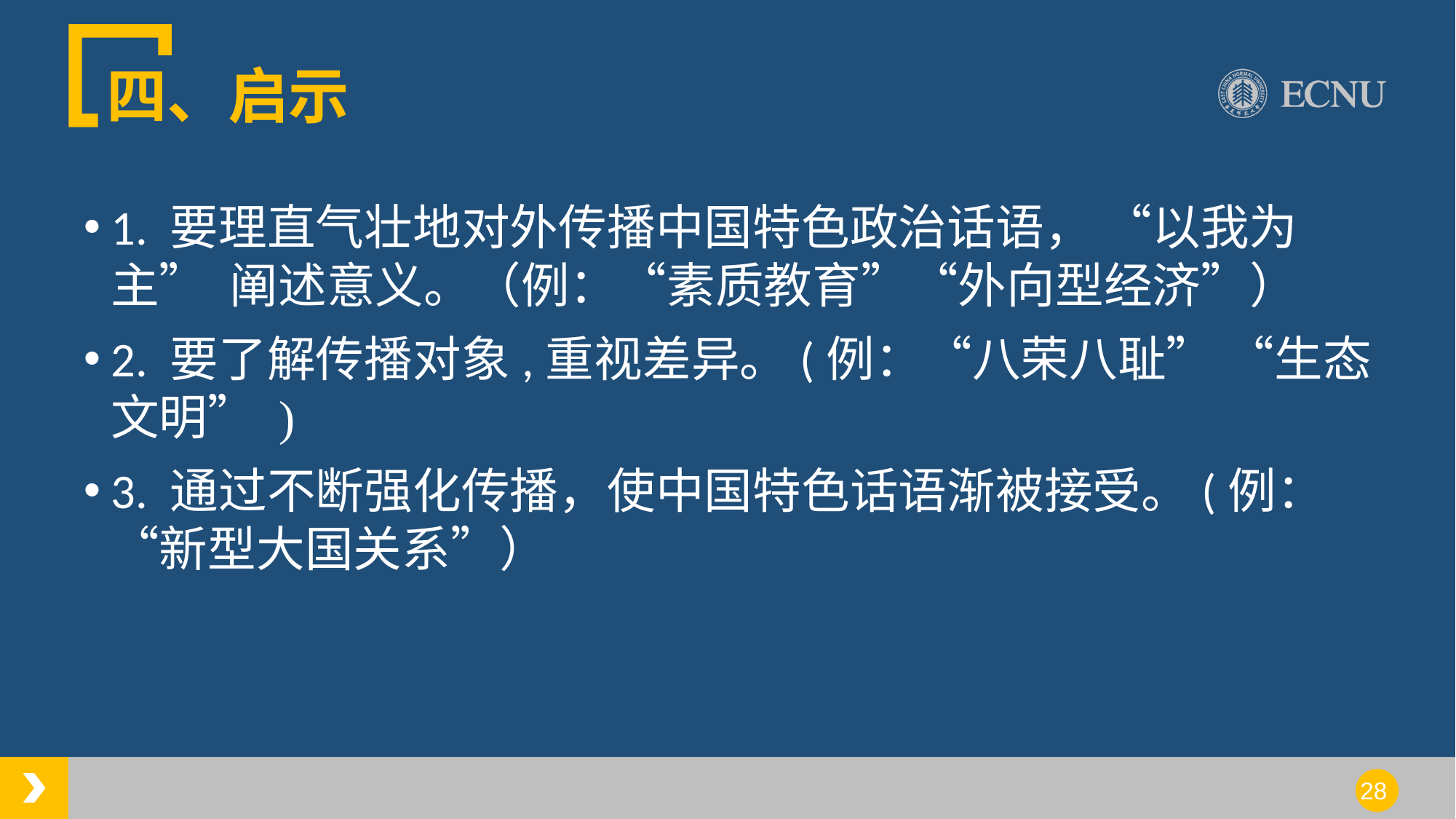

# 四、启示
1. 要理直气壮地对外传播中国特色政治话语， “以我为主”  阐述意义。（例：“素质教育”“外向型经济”）
2. 要了解传播对象,重视差异。(例：“八荣八耻” “生态文明” )
3. 通过不断强化传播，使中国特色话语渐被接受。(例：“新型大国关系”）